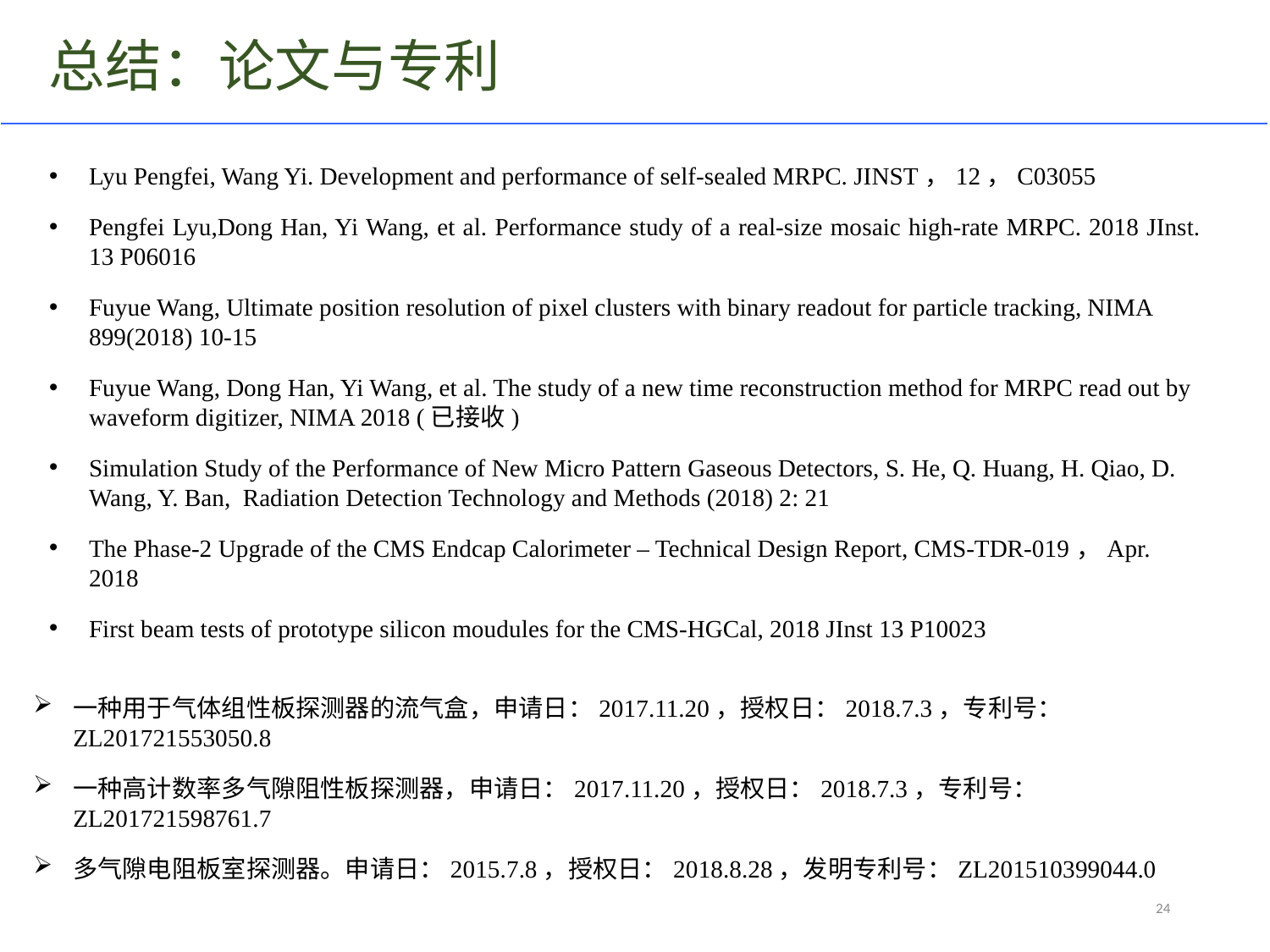

总结：论文与专利
Lyu Pengfei, Wang Yi. Development and performance of self-sealed MRPC. JINST，12，C03055
Pengfei Lyu,Dong Han, Yi Wang, et al. Performance study of a real-size mosaic high-rate MRPC. 2018 JInst. 13 P06016
Fuyue Wang, Ultimate position resolution of pixel clusters with binary readout for particle tracking, NIMA 899(2018) 10-15
Fuyue Wang, Dong Han, Yi Wang, et al. The study of a new time reconstruction method for MRPC read out by waveform digitizer, NIMA 2018 (已接收)
Simulation Study of the Performance of New Micro Pattern Gaseous Detectors, S. He, Q. Huang, H. Qiao, D. Wang, Y. Ban,  Radiation Detection Technology and Methods (2018) 2: 21
The Phase-2 Upgrade of the CMS Endcap Calorimeter – Technical Design Report, CMS-TDR-019，Apr. 2018
First beam tests of prototype silicon moudules for the CMS-HGCal, 2018 JInst 13 P10023

一种用于气体组性板探测器的流气盒，申请日：2017.11.20，授权日：2018.7.3，专利号：ZL201721553050.8
一种高计数率多气隙阻性板探测器，申请日：2017.11.20，授权日：2018.7.3，专利号：ZL201721598761.7
多气隙电阻板室探测器。申请日：2015.7.8，授权日：2018.8.28，发明专利号：ZL201510399044.0
24